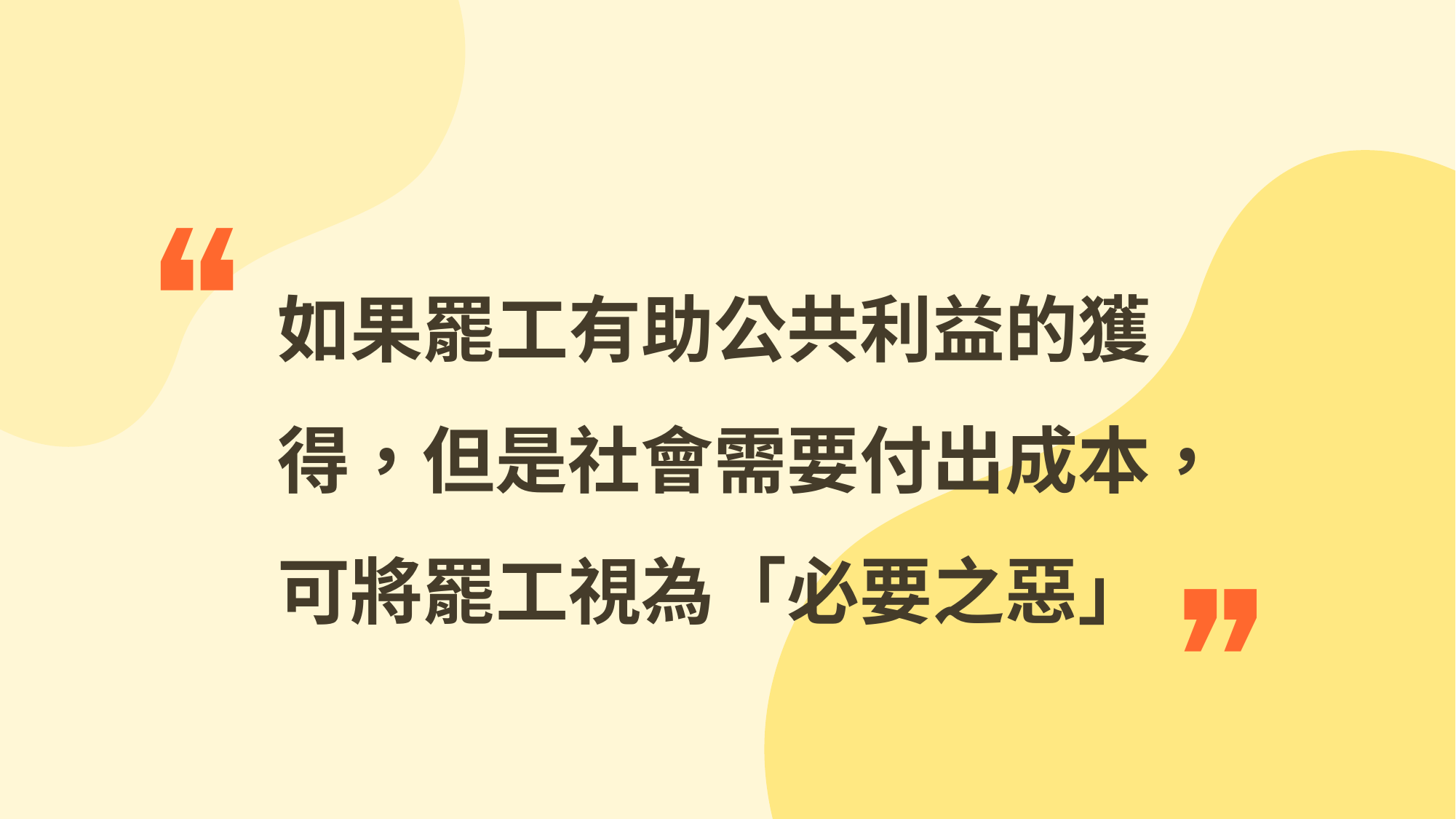

“
如果罷工有助公共利益的獲得，但是社會需要付出成本，可將罷工視為「必要之惡」
”